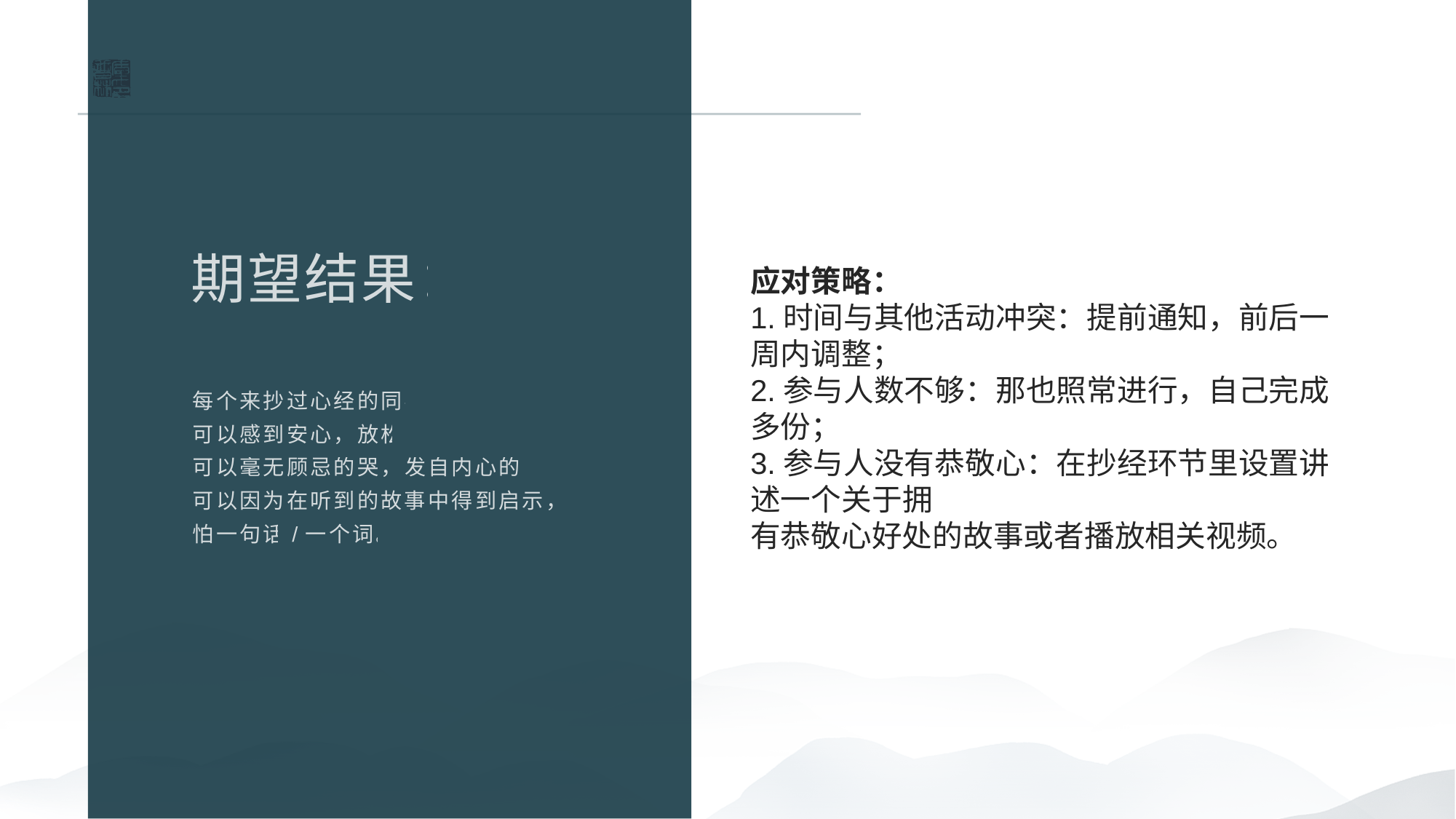

# 期望结果：
应对策略：
1.时间与其他活动冲突：提前通知，前后一周内调整；
2.参与人数不够：那也照常进行，自己完成多份；
3.参与人没有恭敬心：在抄经环节里设置讲述一个关于拥
有恭敬心好处的故事或者播放相关视频。
每个来抄过心经的同学
可以感到安心，放松；
可以毫无顾忌的哭，发自内心的笑；
可以因为在听到的故事中得到启示，哪怕一句话/一个词。